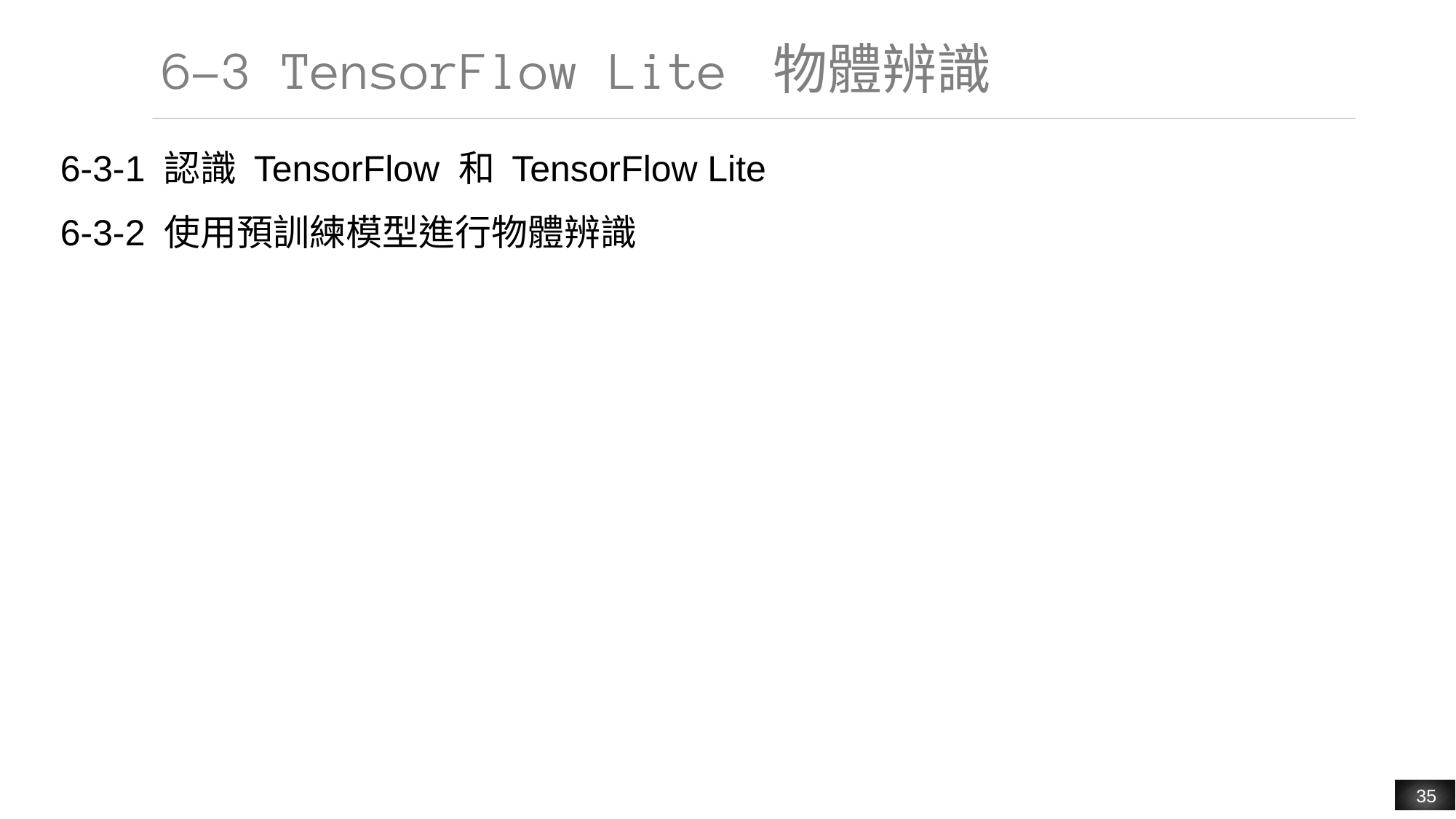

# 6-3 TensorFlow Lite 物體辨識
6-3-1 認識 TensorFlow 和 TensorFlow Lite
6-3-2 使用預訓練模型進行物體辨識